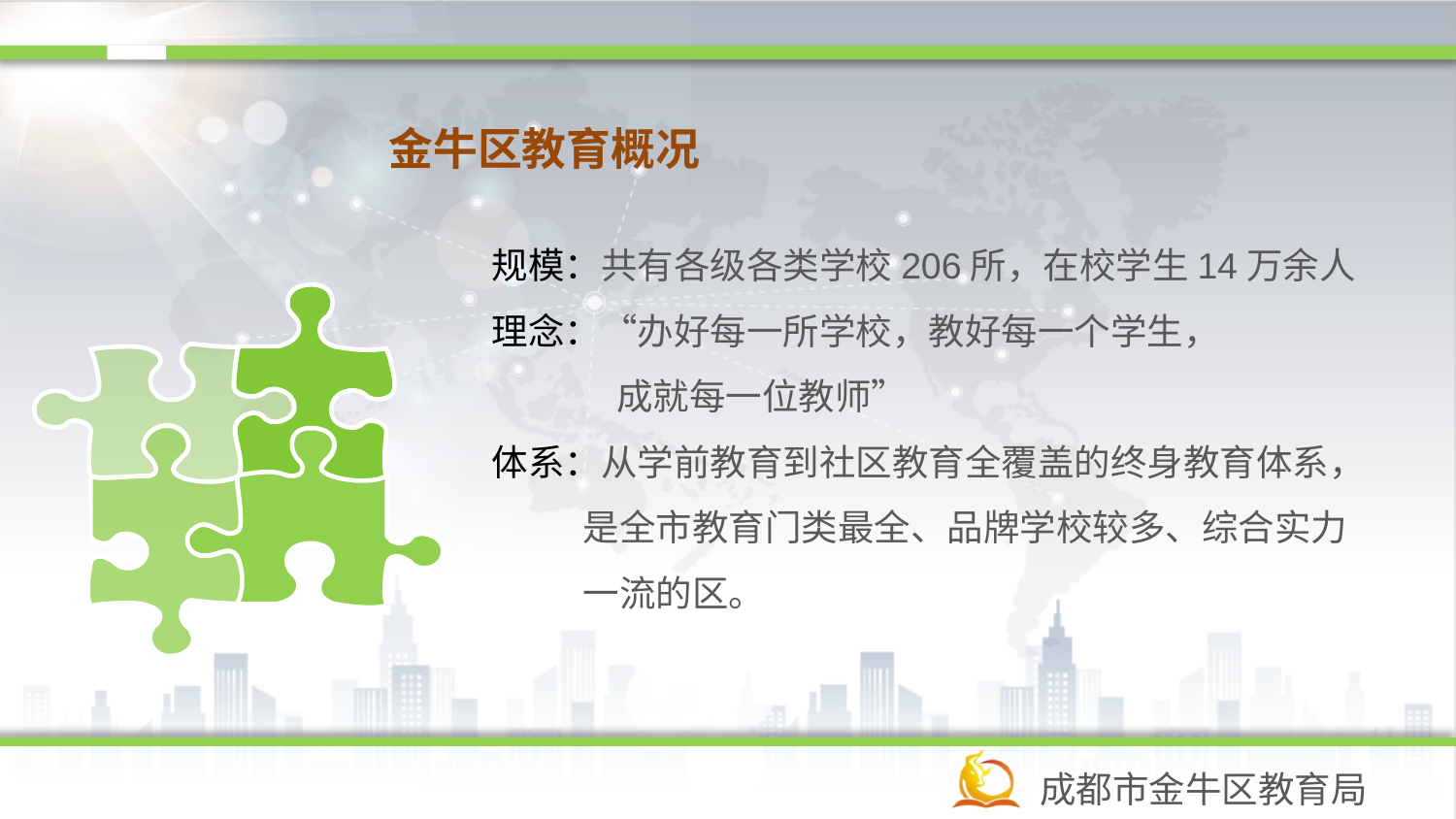

金牛区教育概况
规模：共有各级各类学校206所，在校学生14万余人
理念：“办好每一所学校，教好每一个学生，
              成就每一位教师”
体系：从学前教育到社区教育全覆盖的终身教育体系，
          是全市教育门类最全、品牌学校较多、综合实力
          一流的区。